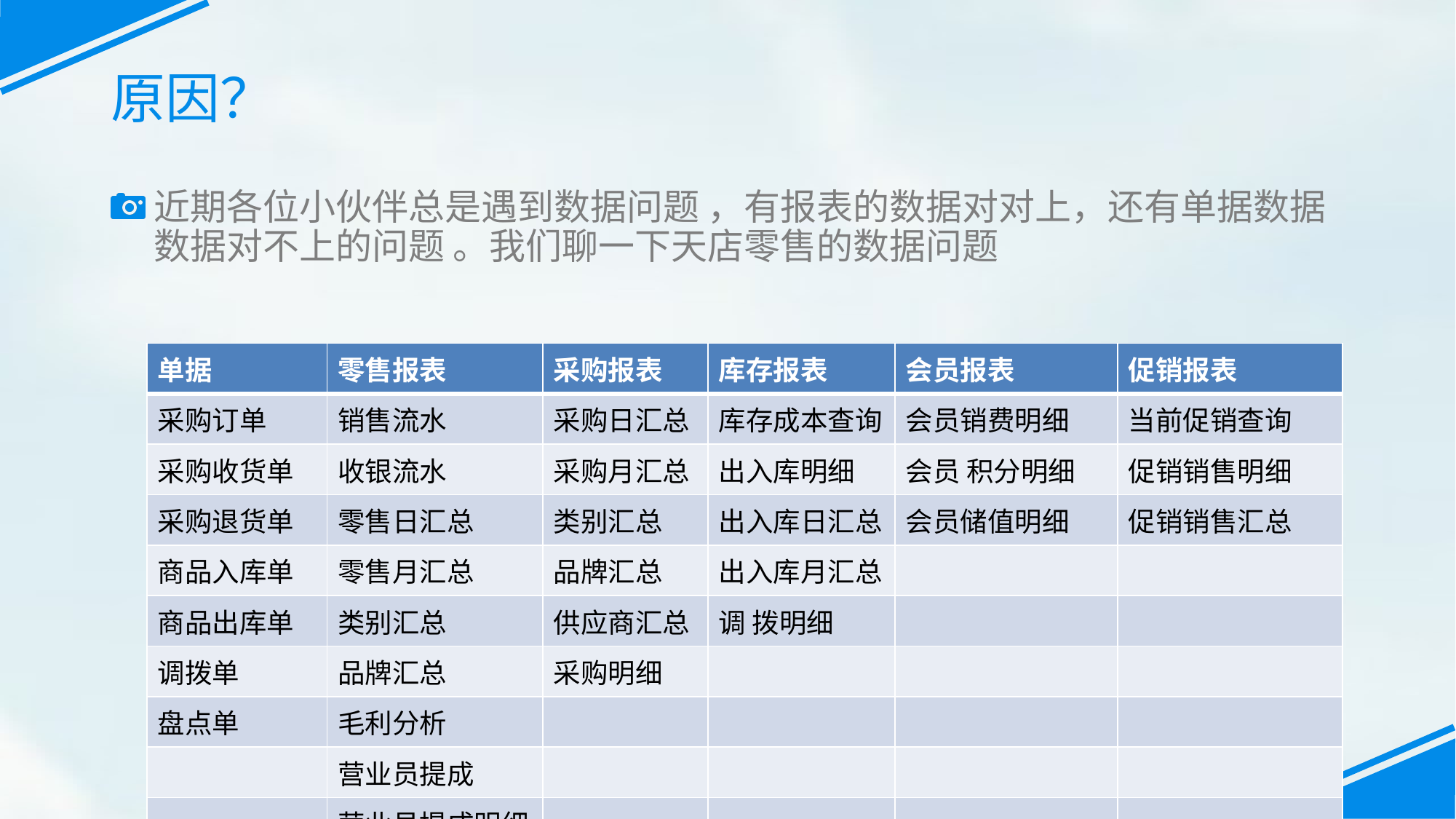

# 原因？
近期各位小伙伴总是遇到数据问题 ，有报表的数据对对上，还有单据数据数据对不上的问题 。我们聊一下天店零售的数据问题

| 单据 | 零售报表 | 采购报表 | 库存报表 | 会员报表 | 促销报表 |
| --- | --- | --- | --- | --- | --- |
| 采购订单 | 销售流水 | 采购日汇总 | 库存成本查询 | 会员销费明细 | 当前促销查询 |
| 采购收货单 | 收银流水 | 采购月汇总 | 出入库明细 | 会员 积分明细 | 促销销售明细 |
| 采购退货单 | 零售日汇总 | 类别汇总 | 出入库日汇总 | 会员储值明细 | 促销销售汇总 |
| 商品入库单 | 零售月汇总 | 品牌汇总 | 出入库月汇总 |  |  |
| 商品出库单 | 类别汇总 | 供应商汇总 | 调 拨明细 |  |  |
| 调拨单 | 品牌汇总 | 采购明细 |  |  |  |
| 盘点单 | 毛利分析 |  |  |  |  |
|  | 营业员提成 |  |  |  |  |
|  | 营业员提成明细 |  |  |  |  |